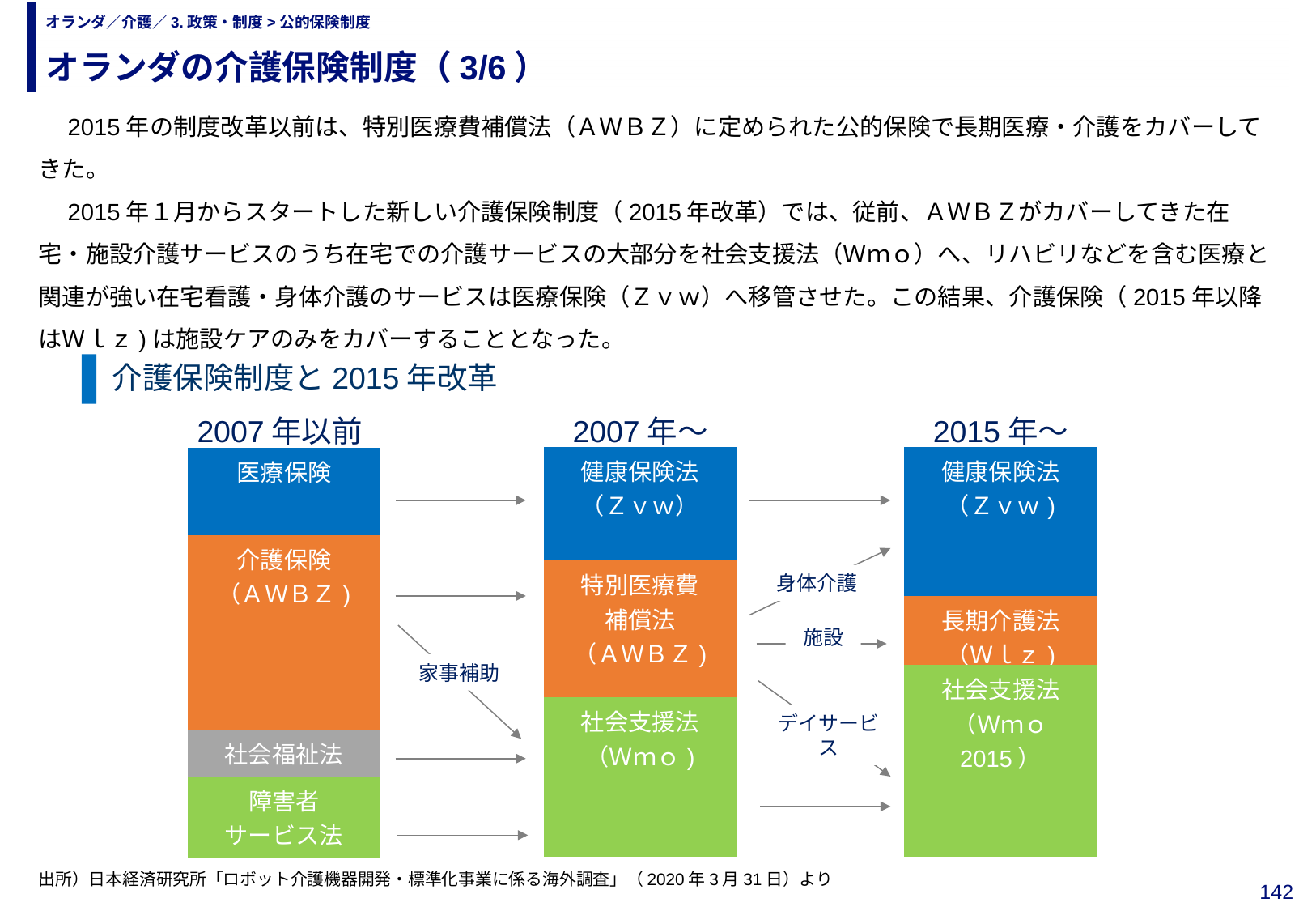

オランダの介護保険制度（3/6）
# オランダ／介護／3.政策・制度>公的保険制度
　2015年の制度改革以前は、特別医療費補償法（ＡＷＢＺ）に定められた公的保険で長期医療・介護をカバーしてきた。
　2015年１月からスタートした新しい介護保険制度（2015年改革）では、従前、ＡＷＢＺがカバーしてきた在宅・施設介護サービスのうち在宅での介護サービスの大部分を社会支援法（Ｗｍｏ）へ、リハビリなどを含む医療と関連が強い在宅看護・身体介護のサービスは医療保険（Ｚｖｗ）へ移管させた。この結果、介護保険（2015年以降はＷｌｚ)は施設ケアのみをカバーすることとなった。
介護保険制度と2015年改革

2015年～
2007年以前
2007年～
| 健康保険法 （Ｚｖｗ） |
| --- |
| 特別医療費 補償法 （ＡＷＢＺ) |
| 社会支援法 （Ｗｍｏ) |
| 健康保険法 （Ｚｖｗ) |
| --- |
| 長期介護法 （Ｗｌｚ) |
| 社会支援法 （Ｗｍｏ 2015） |
| 医療保険 |
| --- |
| 介護保険 （ＡＷＢＺ) |
| 社会福祉法 |
| 障害者 サービス法 |
身体介護
施設
家事補助
デイサービス
出所）日本経済研究所「ロボット介護機器開発・標準化事業に係る海外調査」（2020年3月31日）より